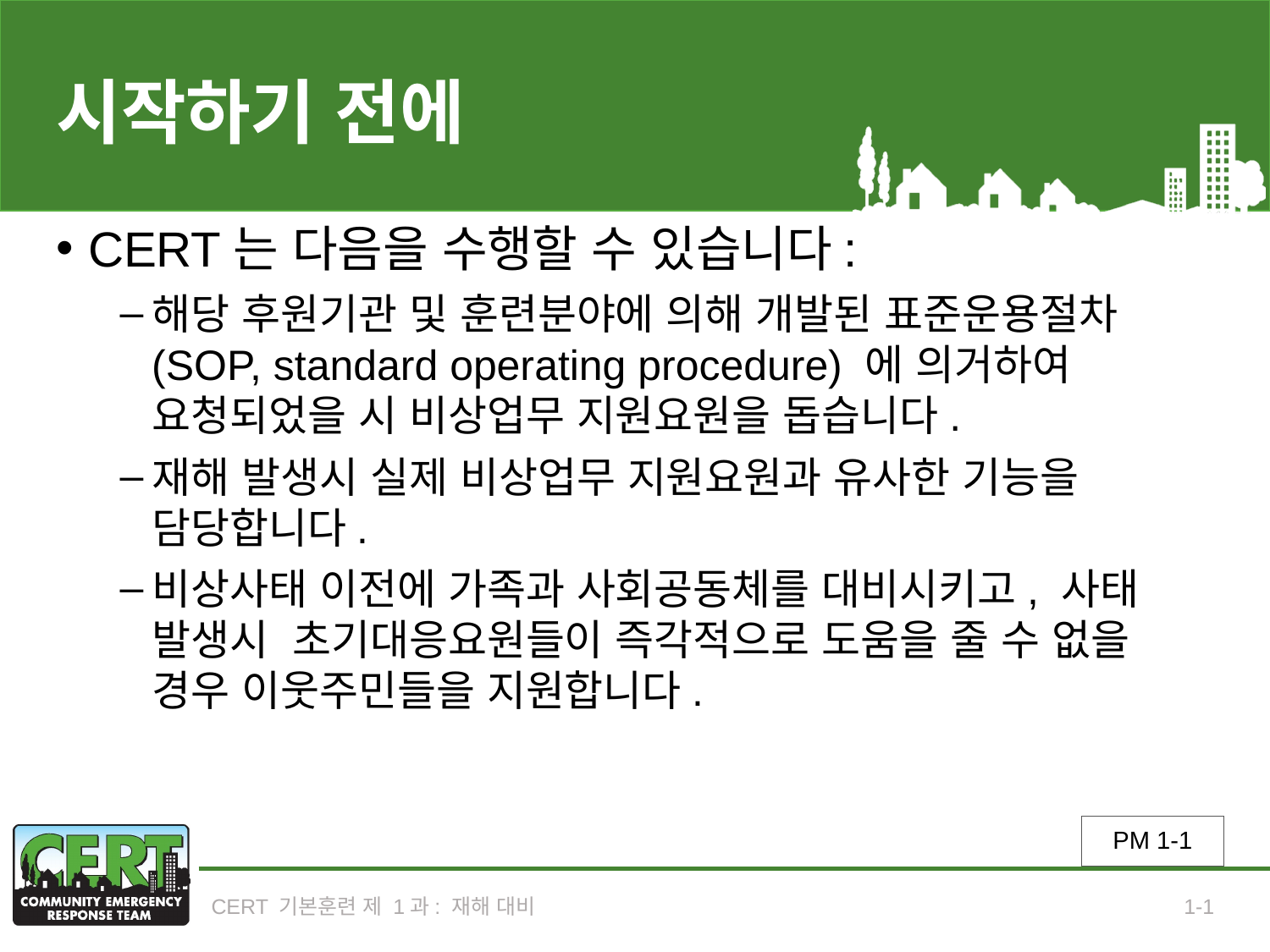

# 시작하기 전에
CERT는 다음을 수행할 수 있습니다:
해당 후원기관 및 훈련분야에 의해 개발된 표준운용절차 (SOP, standard operating procedure) 에 의거하여 요청되었을 시 비상업무 지원요원을 돕습니다.
재해 발생시 실제 비상업무 지원요원과 유사한 기능을 담당합니다.
비상사태 이전에 가족과 사회공동체를 대비시키고, 사태 발생시  초기대응요원들이 즉각적으로 도움을 줄 수 없을 경우 이웃주민들을 지원합니다.
PM 1-1
CERT 기본훈련 제 1과: 재해 대비
1-1